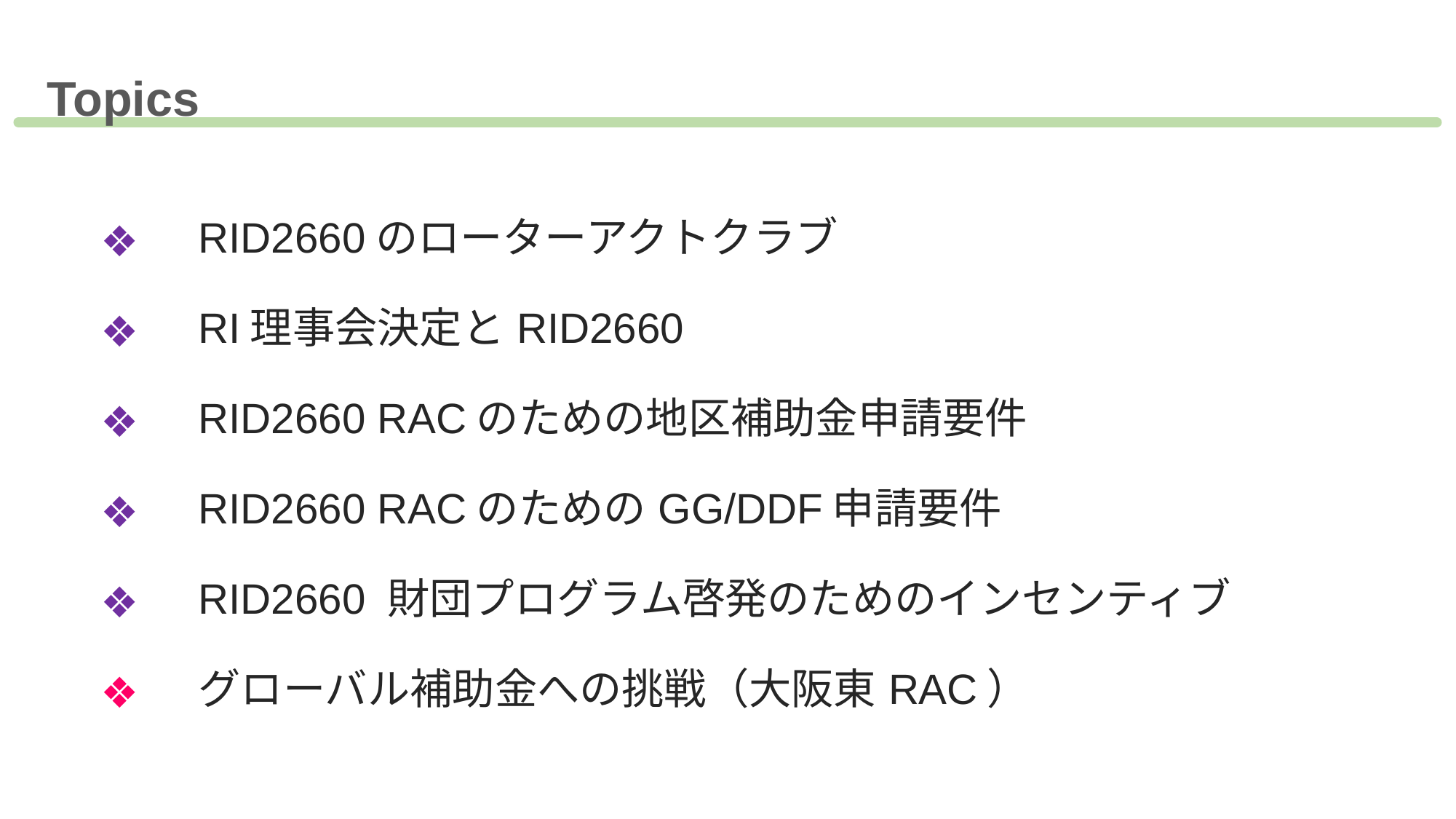

Topics
| ❖ | RID2660のローターアクトクラブ |
| --- | --- |
| ❖ | RI理事会決定とRID2660 |
| ❖ | RID2660 RACのための地区補助金申請要件 |
| ❖ | RID2660 RACのためのGG/DDF申請要件 |
| ❖ | RID2660 財団プログラム啓発のためのインセンティブ |
| ❖ | グローバル補助金への挑戦（大阪東RAC） |